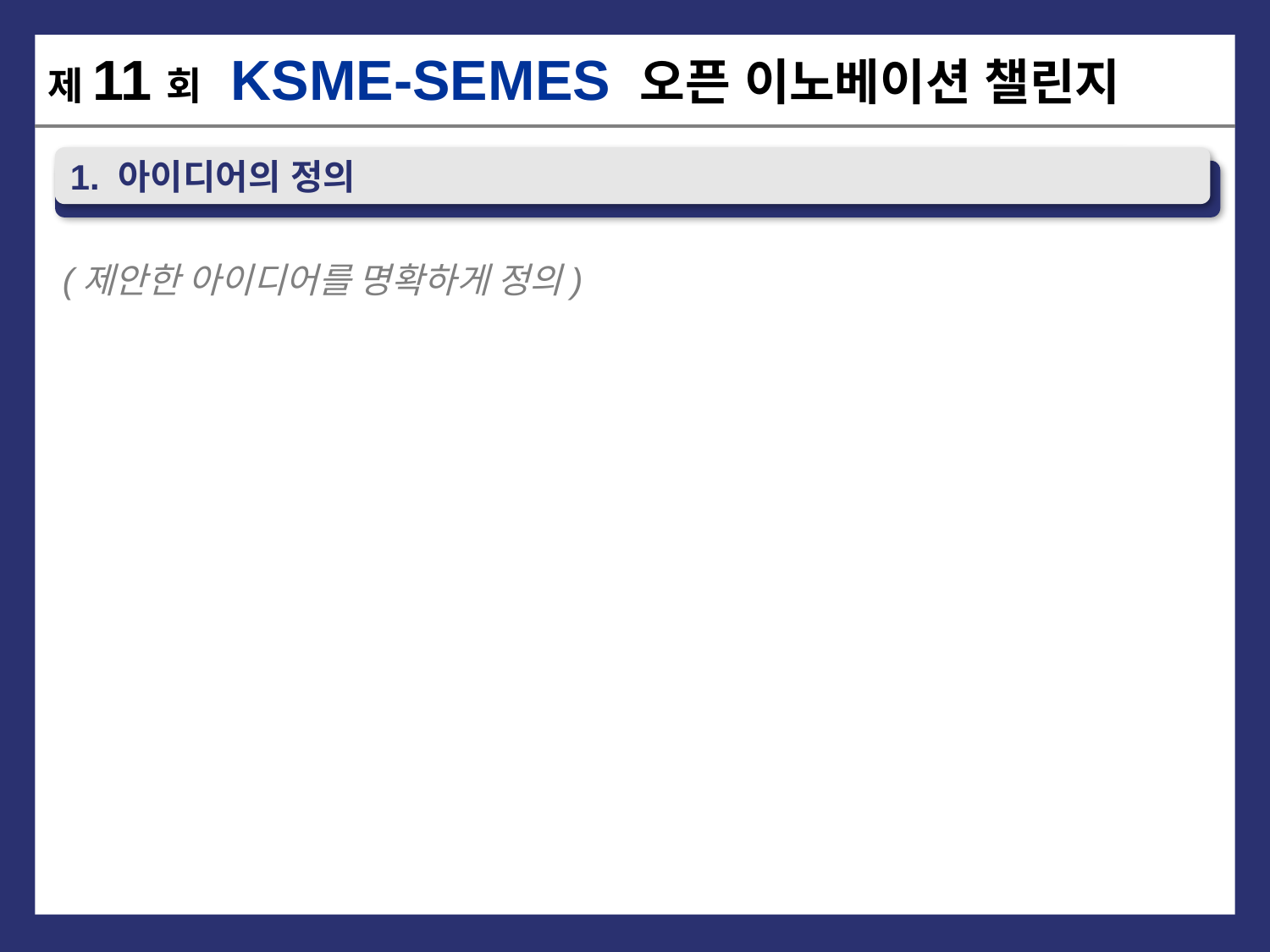

제11회 KSME-SEMES 오픈 이노베이션 챌린지
1. 아이디어의 정의

(제안한 아이디어를 명확하게 정의)

3